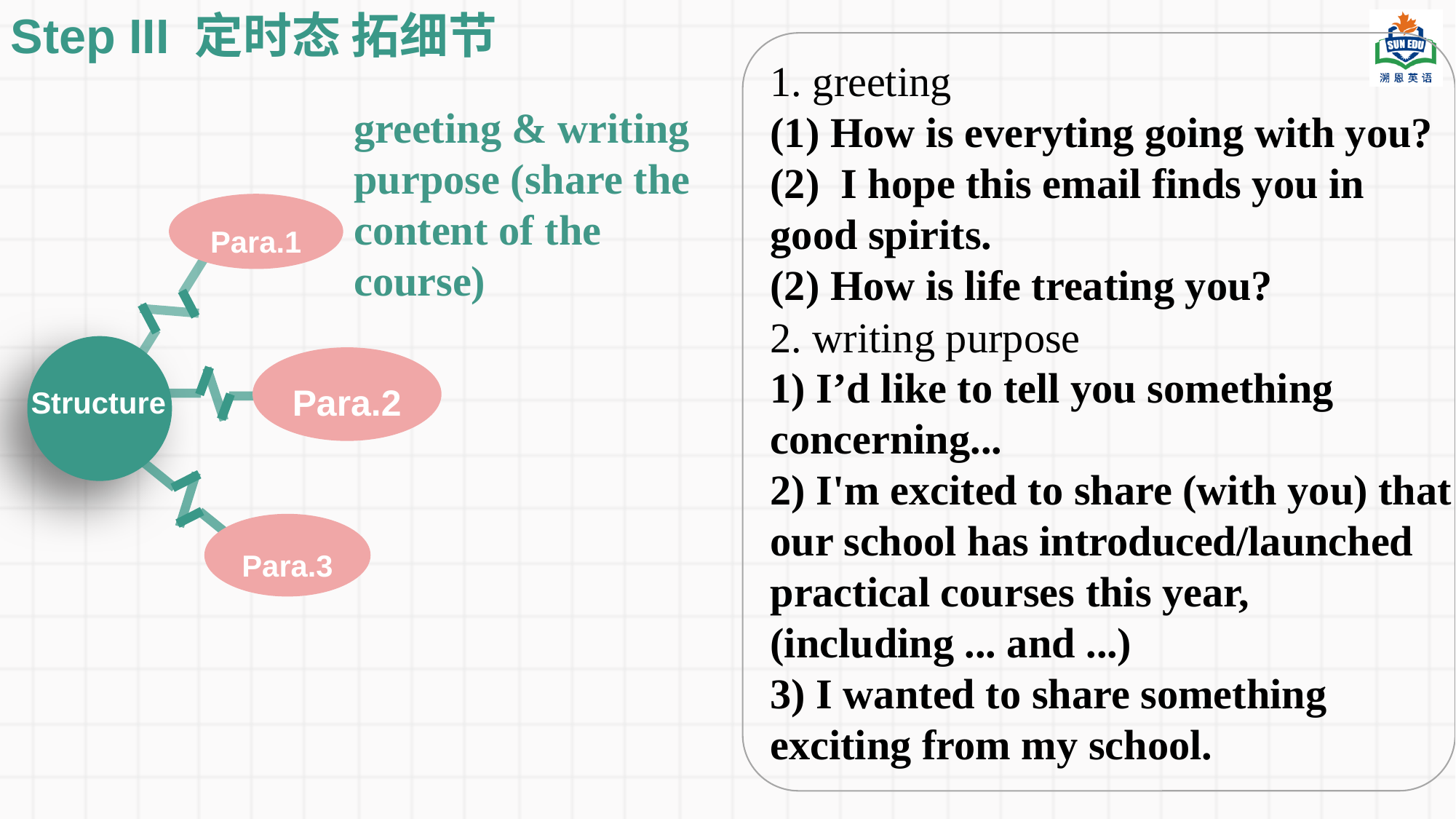

Step III 定时态 拓细节

1. greeting
(1) How is everyting going with you?
(2)  I hope this email finds you in good spirits.
(2) How is life treating you?
greeting & writing purpose (share the content of the course)
Para.1
2. writing purpose
1) I’d like to tell you something concerning...
2) I'm excited to share (with you) that our school has introduced/launched practical courses this year, (including ... and ...)
3) I wanted to share something exciting from my school.

Para.2
Structure
Para.3